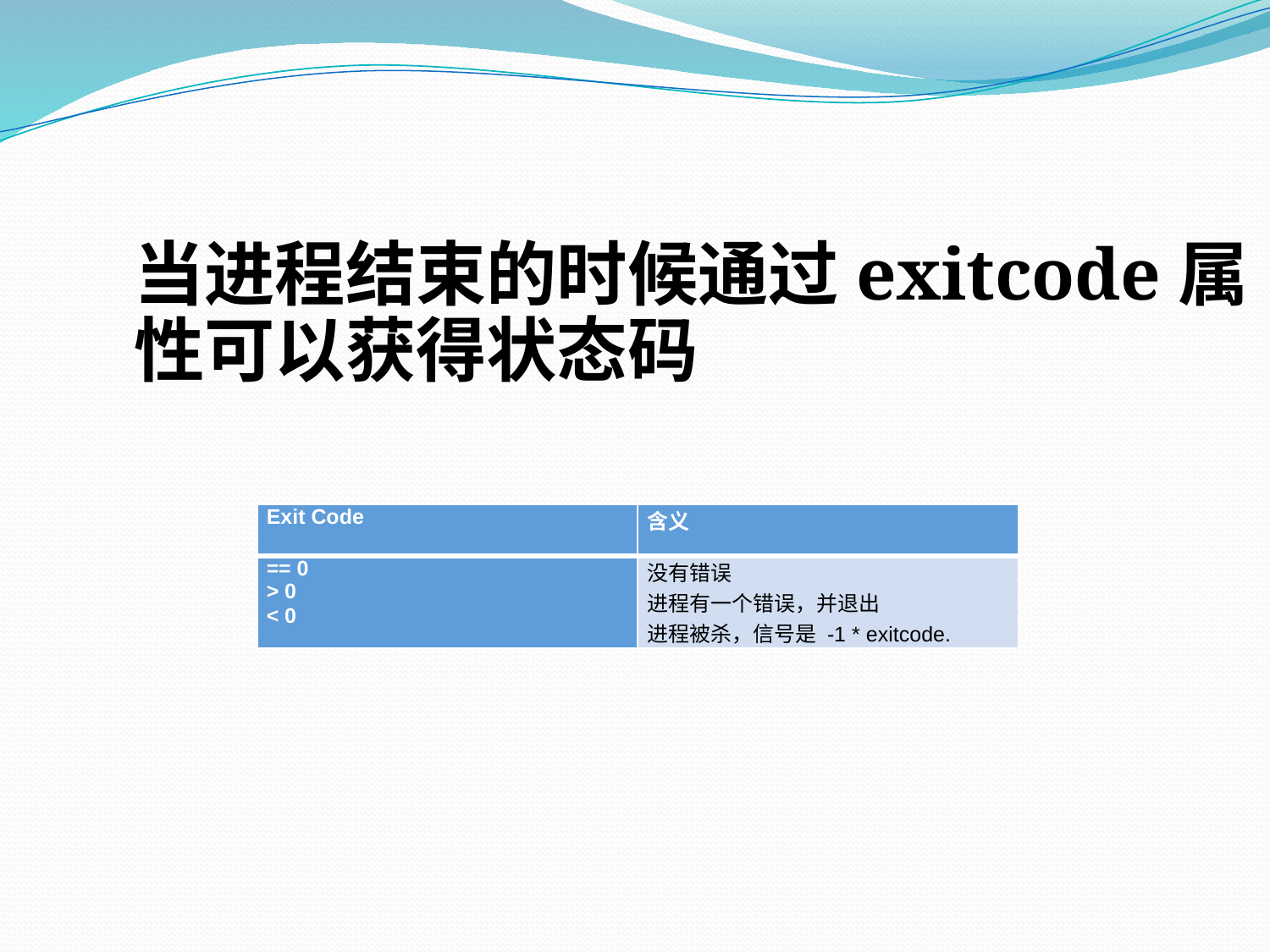

#
当进程结束的时候通过exitcode属性可以获得状态码

| Exit Code | 含义 |
| --- | --- |
| == 0 > 0 < 0 | 没有错误 进程有一个错误，并退出 进程被杀，信号是 -1 \* exitcode. |